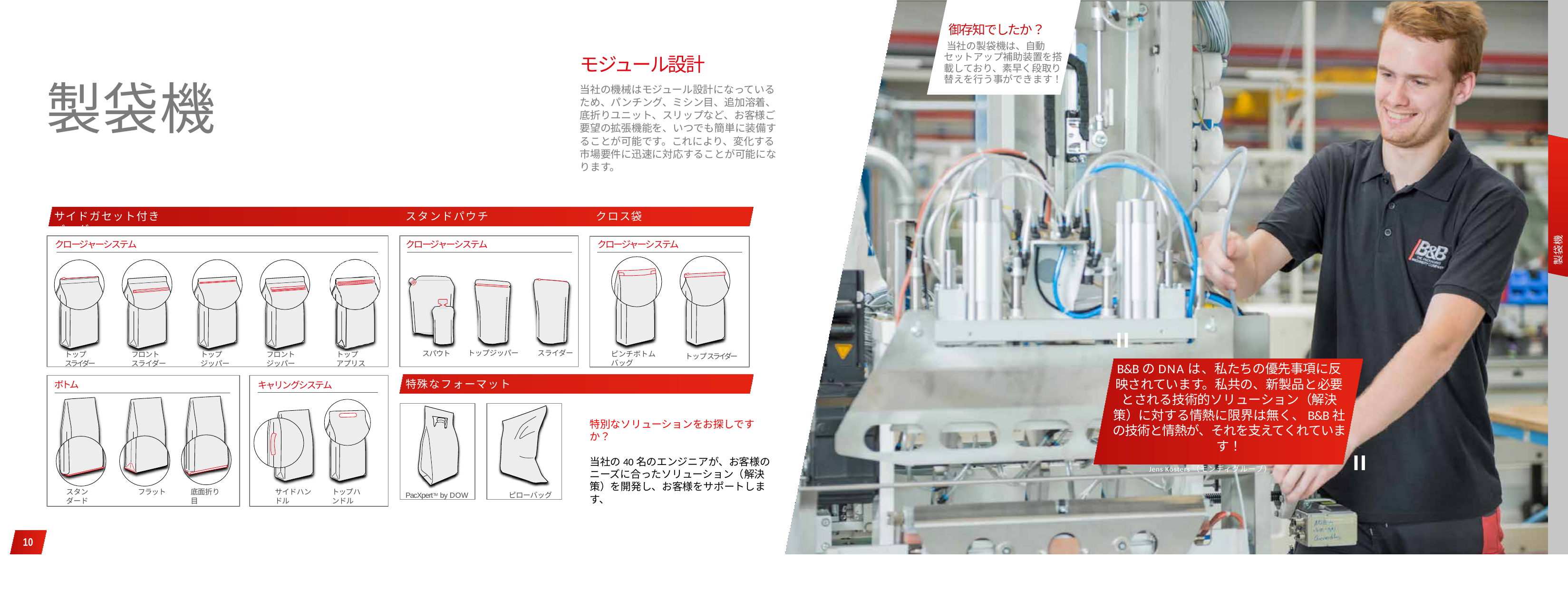

御存知でしたか？
当社の製袋機は、自動セットアップ補助装置を搭載しており、素早く段取り替えを行う事ができます！
モジュール設計
当社の機械はモジュール設計になっているため、パンチング、ミシン目、追加溶着、底折りユニット、スリップなど、お客様ご要望の拡張機能を、いつでも簡単に装備することが可能です。これにより、変化する市場要件に迅速に対応することが可能になります。
製袋機

製袋機

スタンドパウチ
クロス袋
サイドガセット付きバッグ

クロージャーシステム
クロージャーシステム
クロージャーシステム

"

スライダー
トップジッパー
スパウト
ピンチボトム
バッグ
トップ
スライダー
トップ
アプリス
フロント
スライダー
トップ
ジッパー
フロントジッパー
トップスライダー

B&BのDNAは、私たちの優先事項に反映されています。私共の、新製品と必要とされる技術的ソリューション（解決策）に対する情熱に限界は無く、B&B社の技術と情熱が、それを支えてくれています！
Jens Kösters（モンディグループ）

特殊なフォーマット
ボトム
キャリングシステム

PacXpertTM  by DOW

ピローバッグ

"

特別なソリューションをお探しですか？

当社の40名のエンジニアが、お客様のニーズに合ったソリューション（解決策）を開発し、お客様をサポートします、

スタンダード
フラット
底面折り目
サイドハンドル
トップハンドル
10